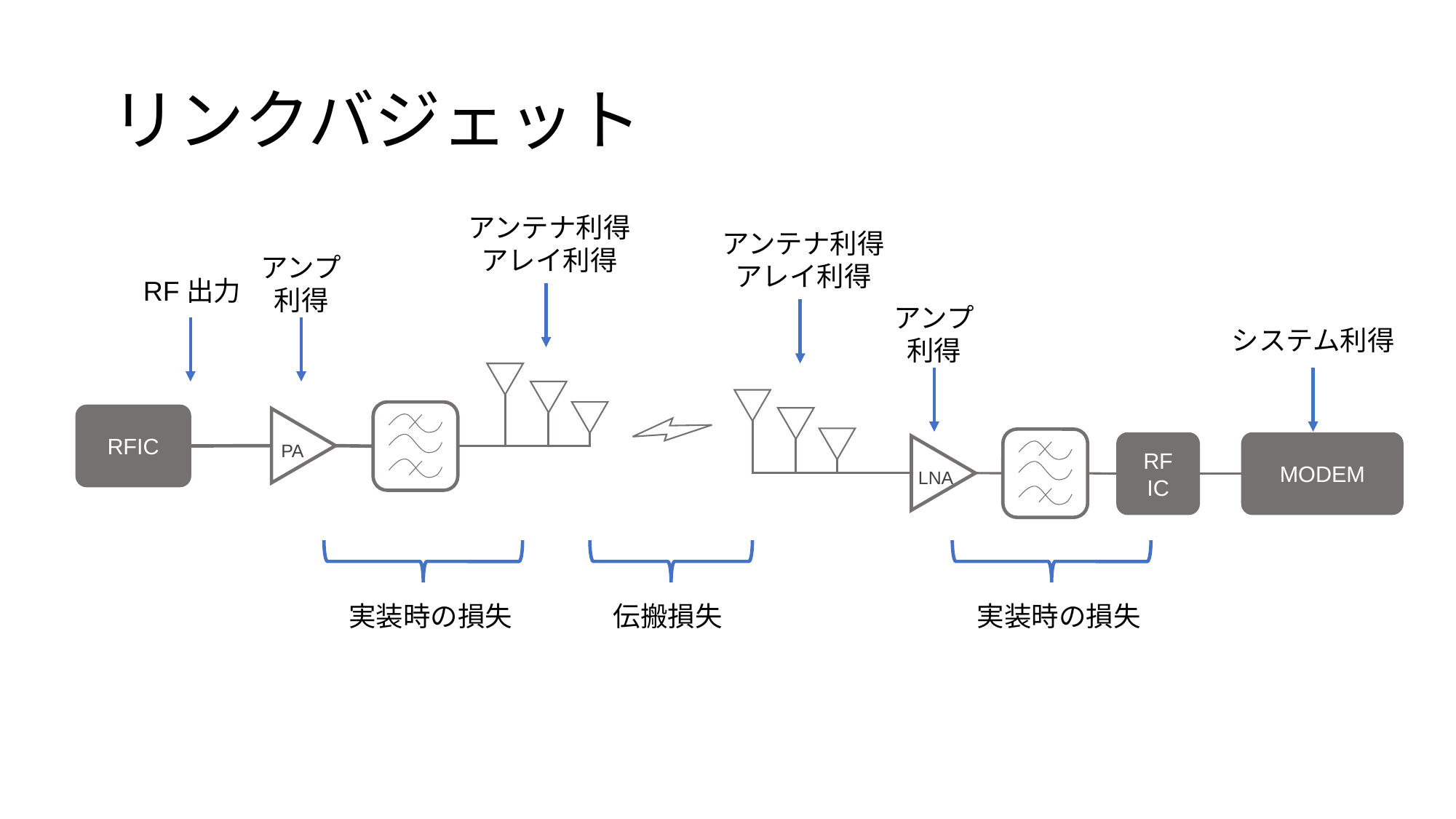

# リンクバジェット
アンテナ利得
アレイ利得
アンテナ利得
アレイ利得
アンプ
利得
RF出力
アンプ
利得
システム利得

RFIC

RF
IC
MODEM
PA

LNA

実装時の損失
実装時の損失
伝搬損失